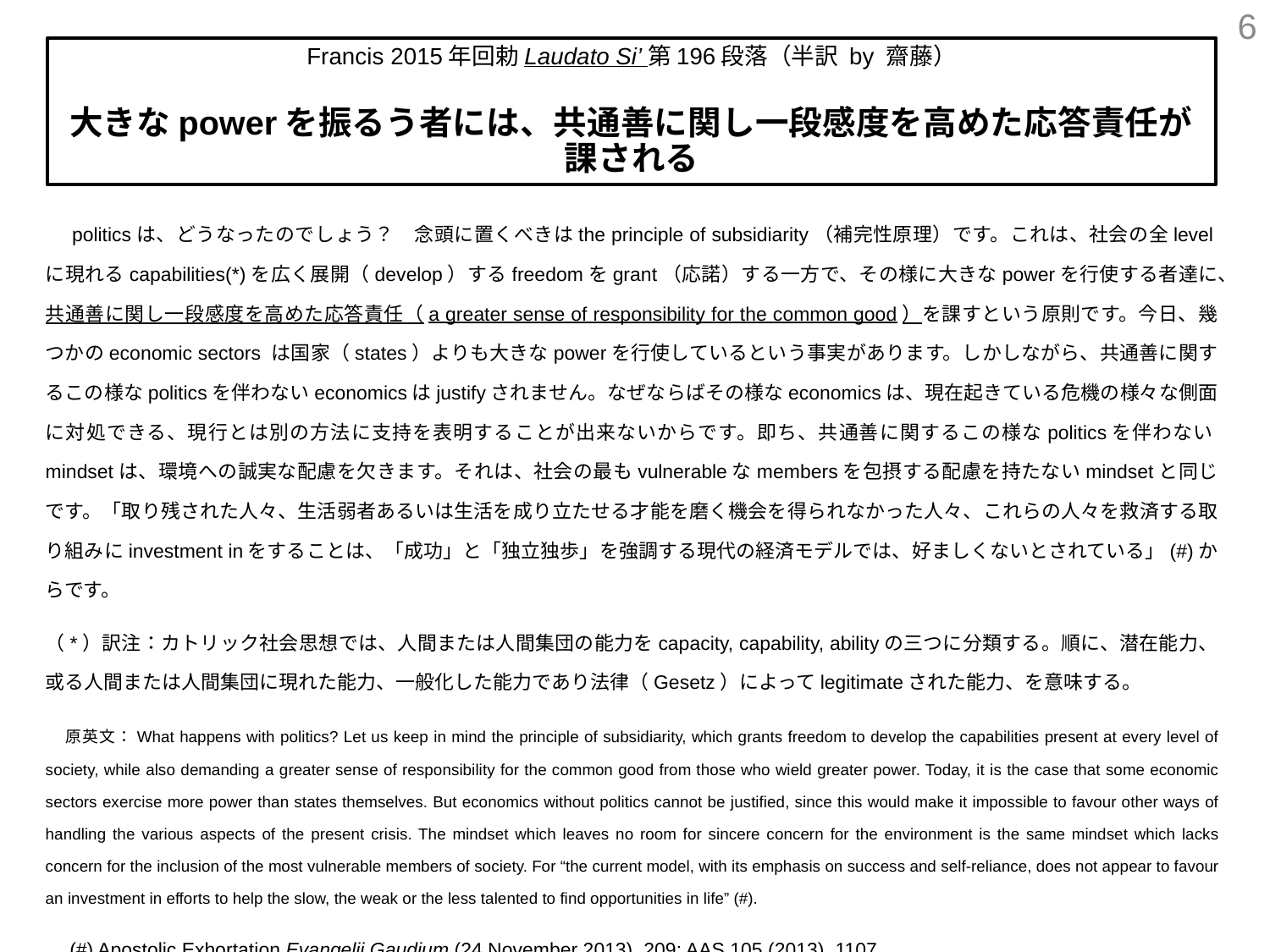

6
# Francis 2015年回勅Laudato Si’ 第196段落（半訳 by 齋藤） 大きなpowerを振るう者には、共通善に関し一段感度を高めた応答責任が課される
　politicsは、どうなったのでしょう？　念頭に置くべきはthe principle of subsidiarity（補完性原理）です。これは、社会の全levelに現れるcapabilities(*)を広く展開（develop）するfreedomをgrant（応諾）する一方で、その様に大きなpowerを行使する者達に、共通善に関し一段感度を高めた応答責任（a greater sense of responsibility for the common good）を課すという原則です。今日、幾つかのeconomic sectors は国家（states）よりも大きなpowerを行使しているという事実があります。しかしながら、共通善に関するこの様なpoliticsを伴わないeconomicsはjustifyされません。なぜならばその様なeconomicsは、現在起きている危機の様々な側面に対処できる、現行とは別の方法に支持を表明することが出来ないからです。即ち、共通善に関するこの様なpoliticsを伴わないmindsetは、環境への誠実な配慮を欠きます。それは、社会の最もvulnerableなmembersを包摂する配慮を持たないmindsetと同じです。「取り残された人々、生活弱者あるいは生活を成り立たせる才能を磨く機会を得られなかった人々、これらの人々を救済する取り組みにinvestment inをすることは、「成功」と「独立独歩」を強調する現代の経済モデルでは、好ましくないとされている」(#)からです。
（*）訳注：カトリック社会思想では、人間または人間集団の能力をcapacity, capability, abilityの三つに分類する。順に、潜在能力、或る人間または人間集団に現れた能力、一般化した能力であり法律（Gesetz）によってlegitimateされた能力、を意味する。
　原英文：What happens with politics? Let us keep in mind the principle of subsidiarity, which grants freedom to develop the capabilities present at every level of society, while also demanding a greater sense of responsibility for the common good from those who wield greater power. Today, it is the case that some economic sectors exercise more power than states themselves. But economics without politics cannot be justified, since this would make it impossible to favour other ways of handling the various aspects of the present crisis. The mindset which leaves no room for sincere concern for the environment is the same mindset which lacks concern for the inclusion of the most vulnerable members of society. For “the current model, with its emphasis on success and self-reliance, does not appear to favour an investment in efforts to help the slow, the weak or the less talented to find opportunities in life” (#).
　(#) Apostolic Exhortation Evangelii Gaudium (24 November 2013), 209: AAS 105 (2013), 1107.